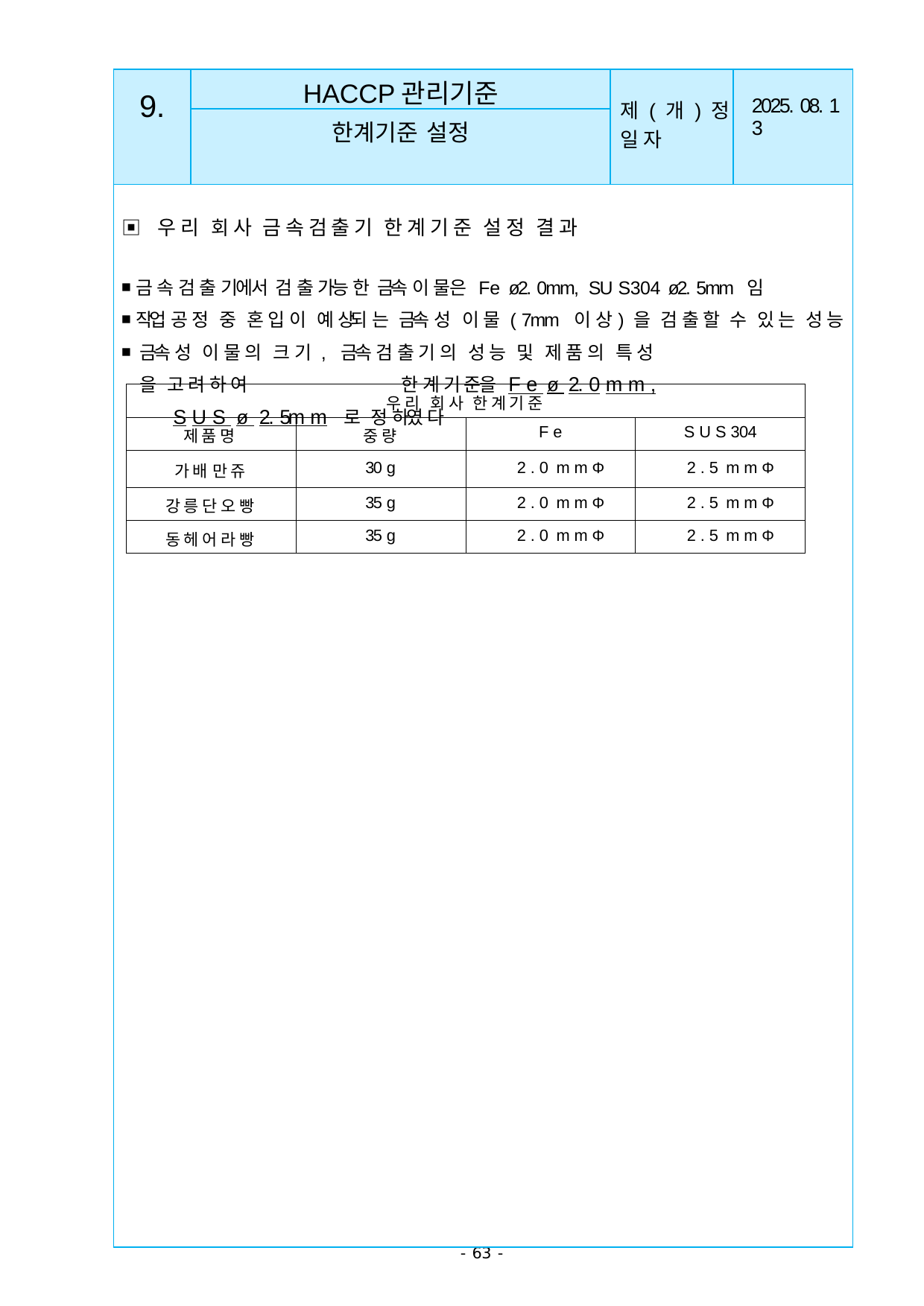

| 9. | HACCP관리기준 | 제 ( 개 ) 정 일 자 | 2025. 08. 1 3 |
| --- | --- | --- | --- |
|  | 한계기준 설정 |  |  |
| ▣ 우 리 회 사 금 속 검 출 기 한 계 기 준 설 정 결 과 금 속 검 출 기에서 검 출 가능 한 금속 이 물은 Fe ø2. 0mm, SU S304 ø2. 5mm 임 작업 공 정 중 혼 입 이 예 상되 는 금속 성 이 물 ( 7mm 이 상) 을 검 출 할 수 있 는 성 능 금속 성 이 물 의 크 기 , 금속 검 출 기 의 성 능 및 제 품 의 특 성 을 고 려 하 여 한 계 기 준을 F e ø 2. 0 m m , S U S ø 2. 5m m 로 정 하였 다 |  |  |  |
| 우 리 회 사 한 계 기 준 |  |  |  |
| --- | --- | --- | --- |
| 제 품 명 | 중 량 | F e | S U S 304 |
| 가 배 만 쥬 | 30 g | 2 . 0 m m Φ | 2 . 5 m m Φ |
| 강 릉 단 오 빵 | 35 g | 2 . 0 m m Φ | 2 . 5 m m Φ |
| 동 헤 어 라 빵 | 35 g | 2 . 0 m m Φ | 2 . 5 m m Φ |
- 63 -